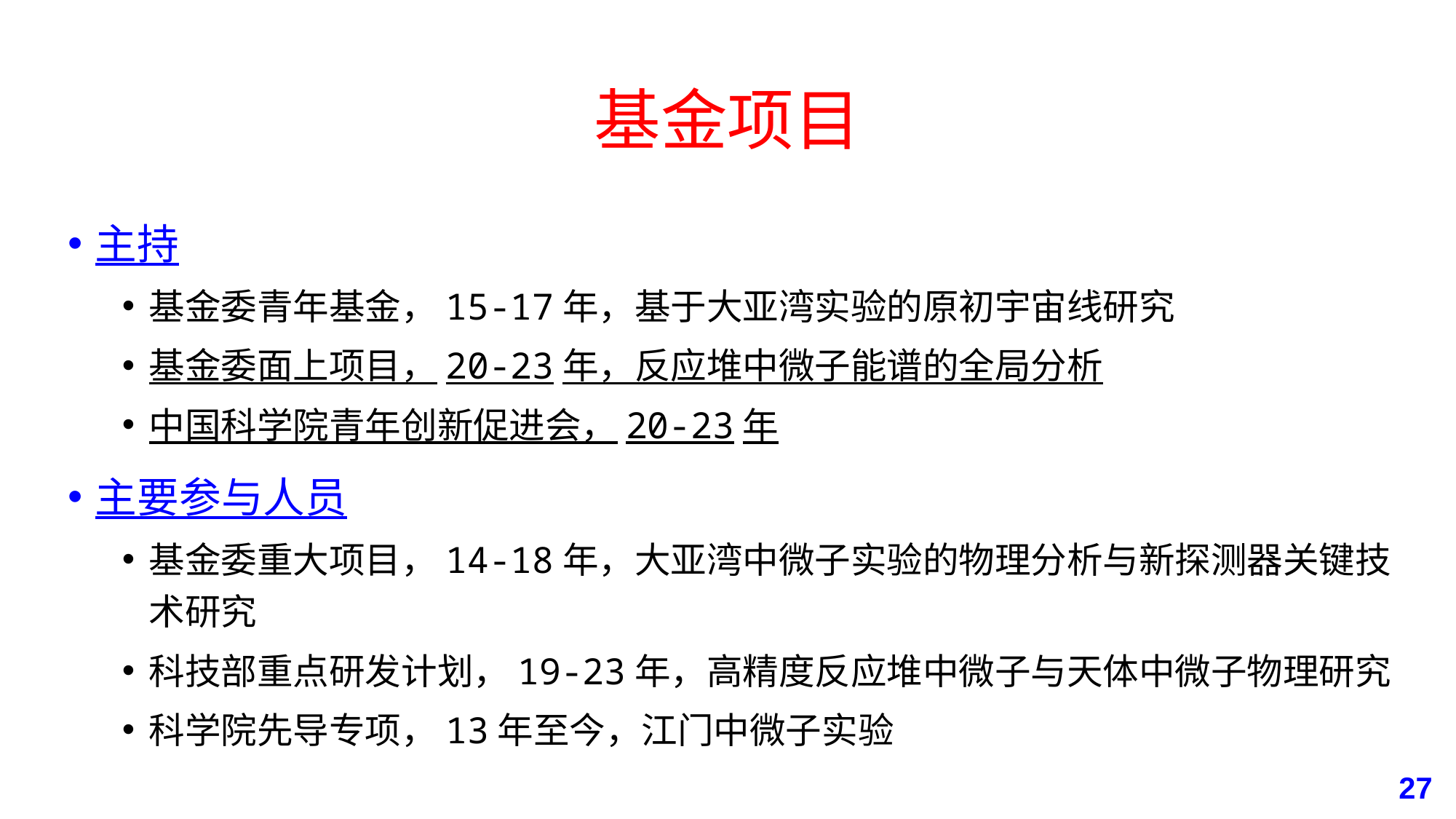

# 基金项目
主持
基金委青年基金，15-17年，基于大亚湾实验的原初宇宙线研究
基金委面上项目，20-23年，反应堆中微子能谱的全局分析
中国科学院青年创新促进会，20-23年
主要参与人员
基金委重大项目，14-18年，大亚湾中微子实验的物理分析与新探测器关键技术研究
科技部重点研发计划，19-23年，高精度反应堆中微子与天体中微子物理研究
科学院先导专项，13年至今，江门中微子实验
27